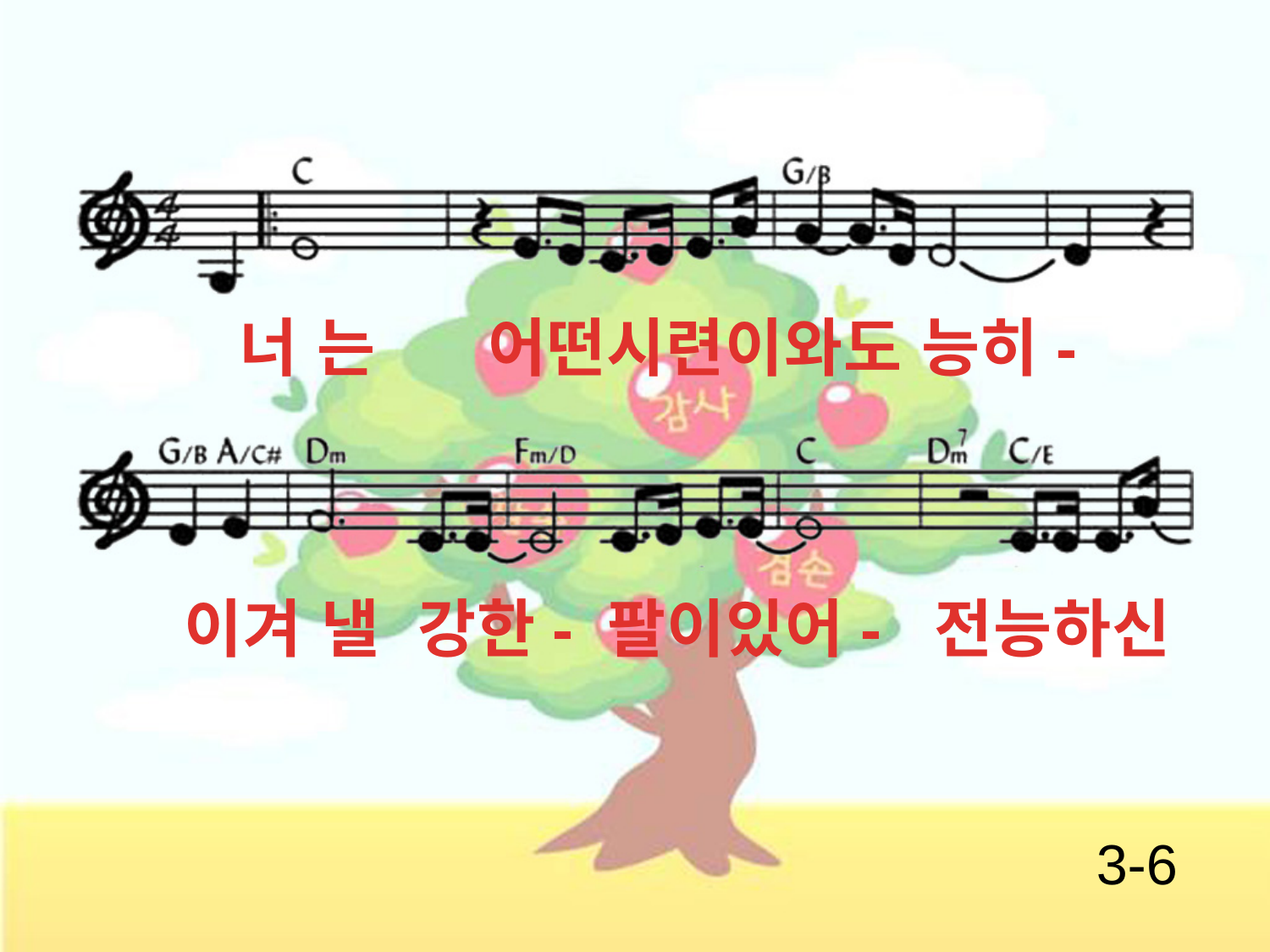

너 는      어떤시련이와도 능히-
이겨 낼  강한- 팔이있어-  전능하신
3-6